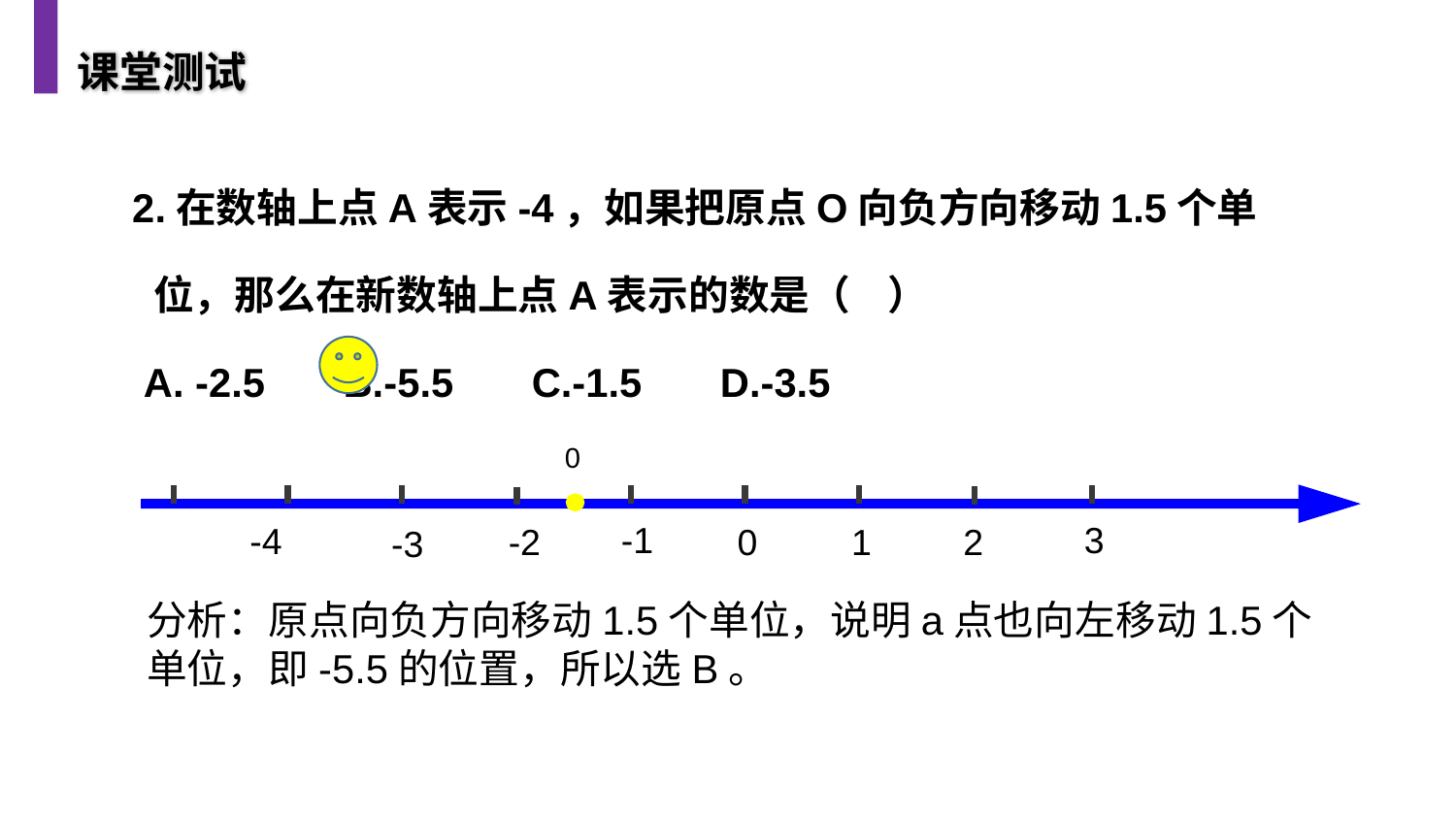

课堂测试
   2.在数轴上点A表示-4，如果把原点O向负方向移动1.5个单位，那么在新数轴上点A表示的数是（    ）
    A. -2.5       B.-5.5       C.-1.5       D.-3.5

0

-1
3
-4
-2
0
1
2
-3

分析：原点向负方向移动1.5个单位，说明a点也向左移动1.5个单位，即-5.5的位置，所以选B。